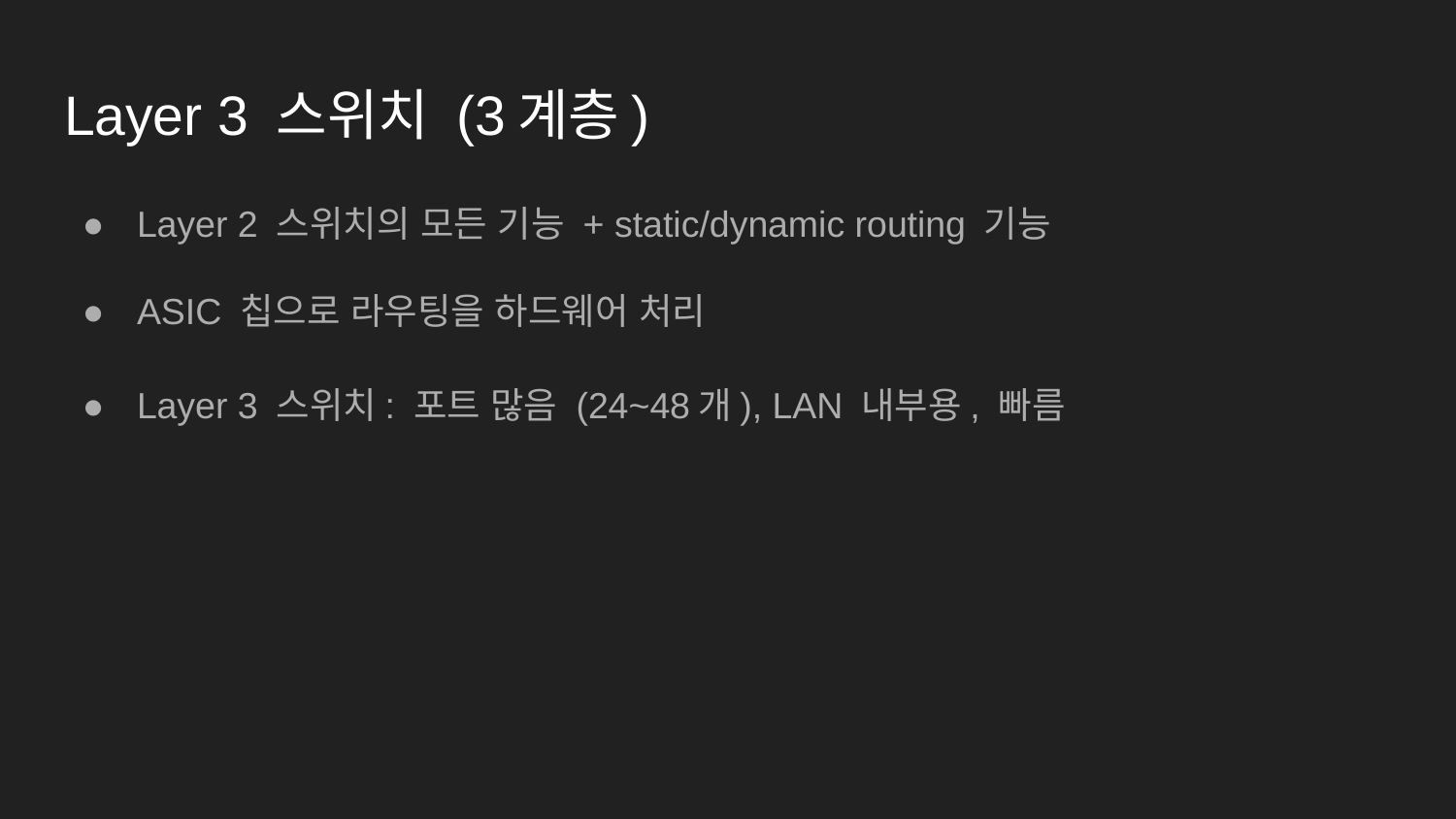

# Layer 3 스위치 (3계층)
Layer 2 스위치의 모든 기능 + static/dynamic routing 기능
ASIC 칩으로 라우팅을 하드웨어 처리
Layer 3 스위치: 포트 많음 (24~48개), LAN 내부용, 빠름